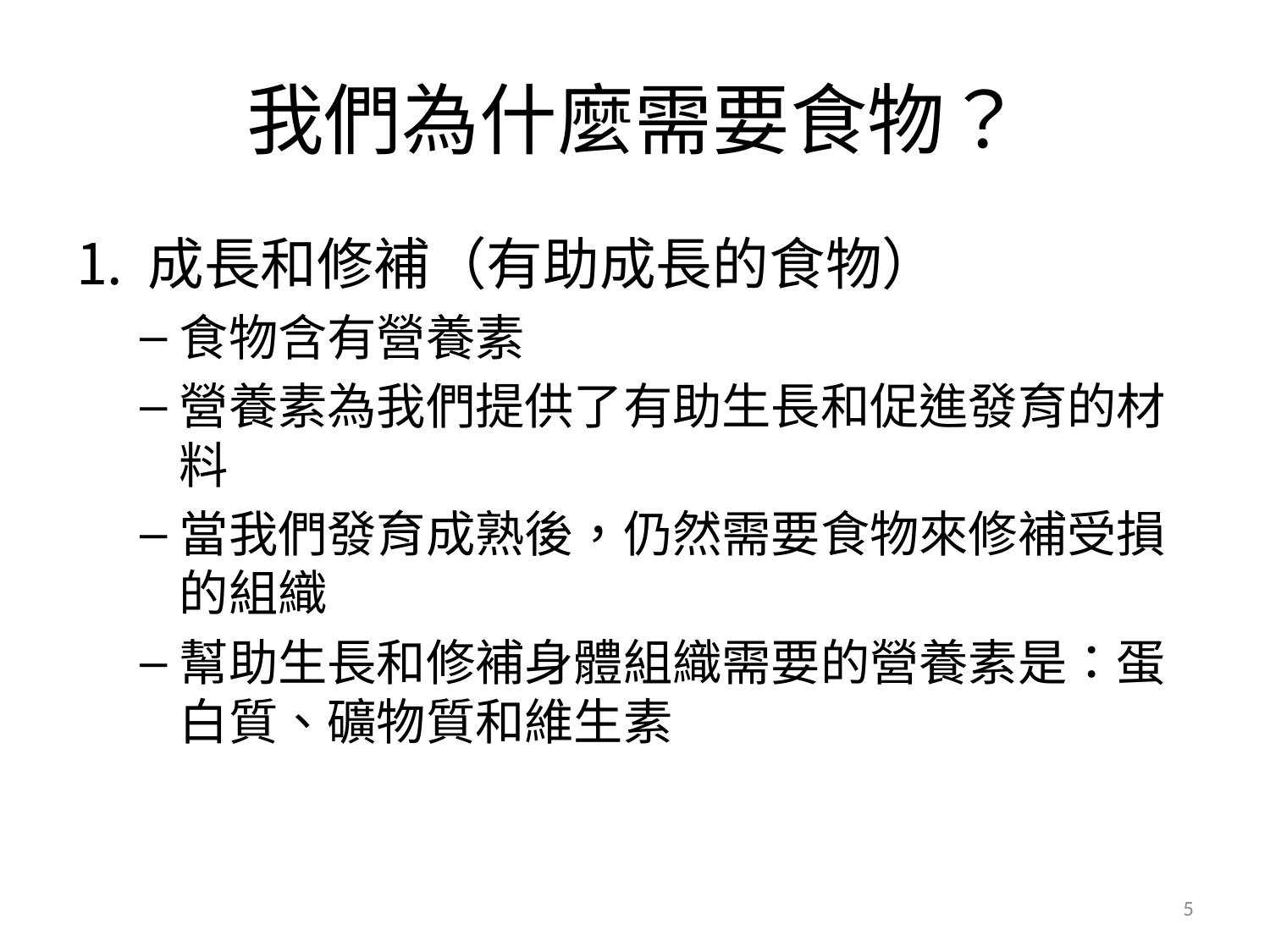

# 我們為什麼需要食物？
成長和修補（有助成長的食物）
食物含有營養素
營養素為我們提供了有助生長和促進發育的材料
當我們發育成熟後，仍然需要食物來修補受損的組織
幫助生長和修補身體組織需要的營養素是：蛋白質、礦物質和維生素
5